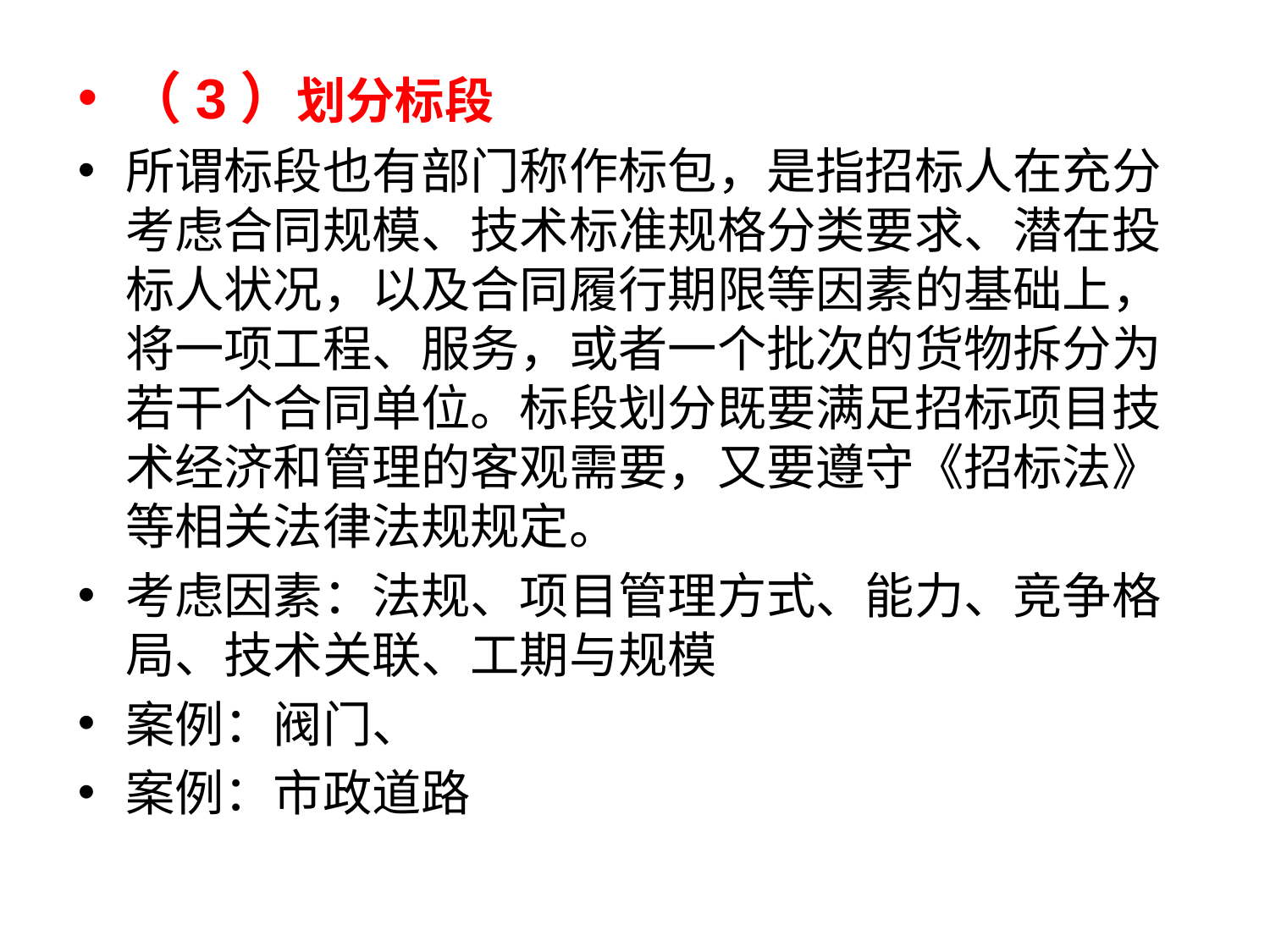

（3）划分标段
所谓标段也有部门称作标包，是指招标人在充分考虑合同规模、技术标准规格分类要求、潜在投标人状况，以及合同履行期限等因素的基础上，将一项工程、服务，或者一个批次的货物拆分为若干个合同单位。标段划分既要满足招标项目技术经济和管理的客观需要，又要遵守《招标法》等相关法律法规规定。
考虑因素：法规、项目管理方式、能力、竞争格局、技术关联、工期与规模
案例：阀门、
案例：市政道路